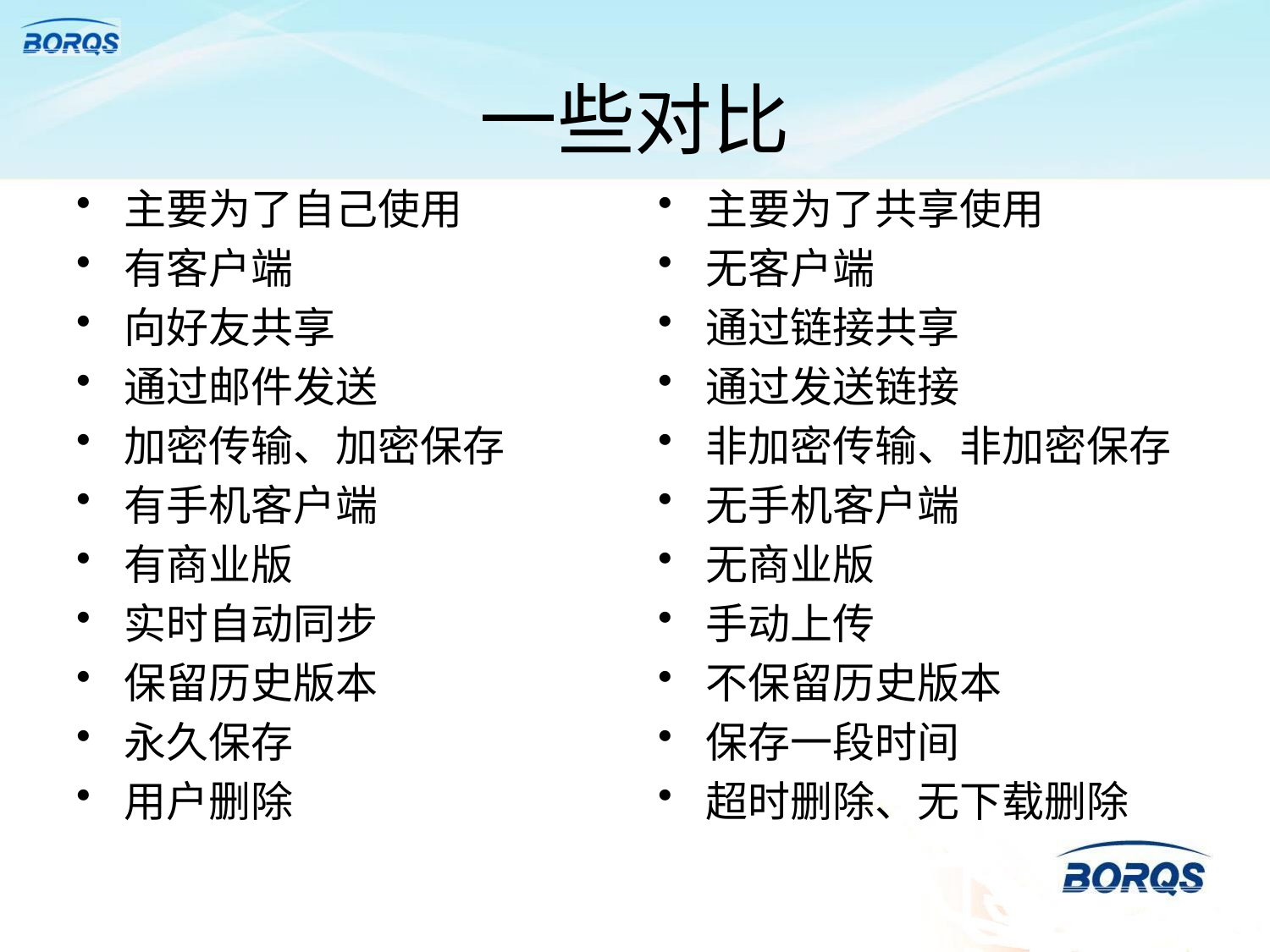

# 一些对比
主要为了自己使用
有客户端
向好友共享
通过邮件发送
加密传输、加密保存
有手机客户端
有商业版
实时自动同步
保留历史版本
永久保存
用户删除
主要为了共享使用
无客户端
通过链接共享
通过发送链接
非加密传输、非加密保存
无手机客户端
无商业版
手动上传
不保留历史版本
保存一段时间
超时删除、无下载删除